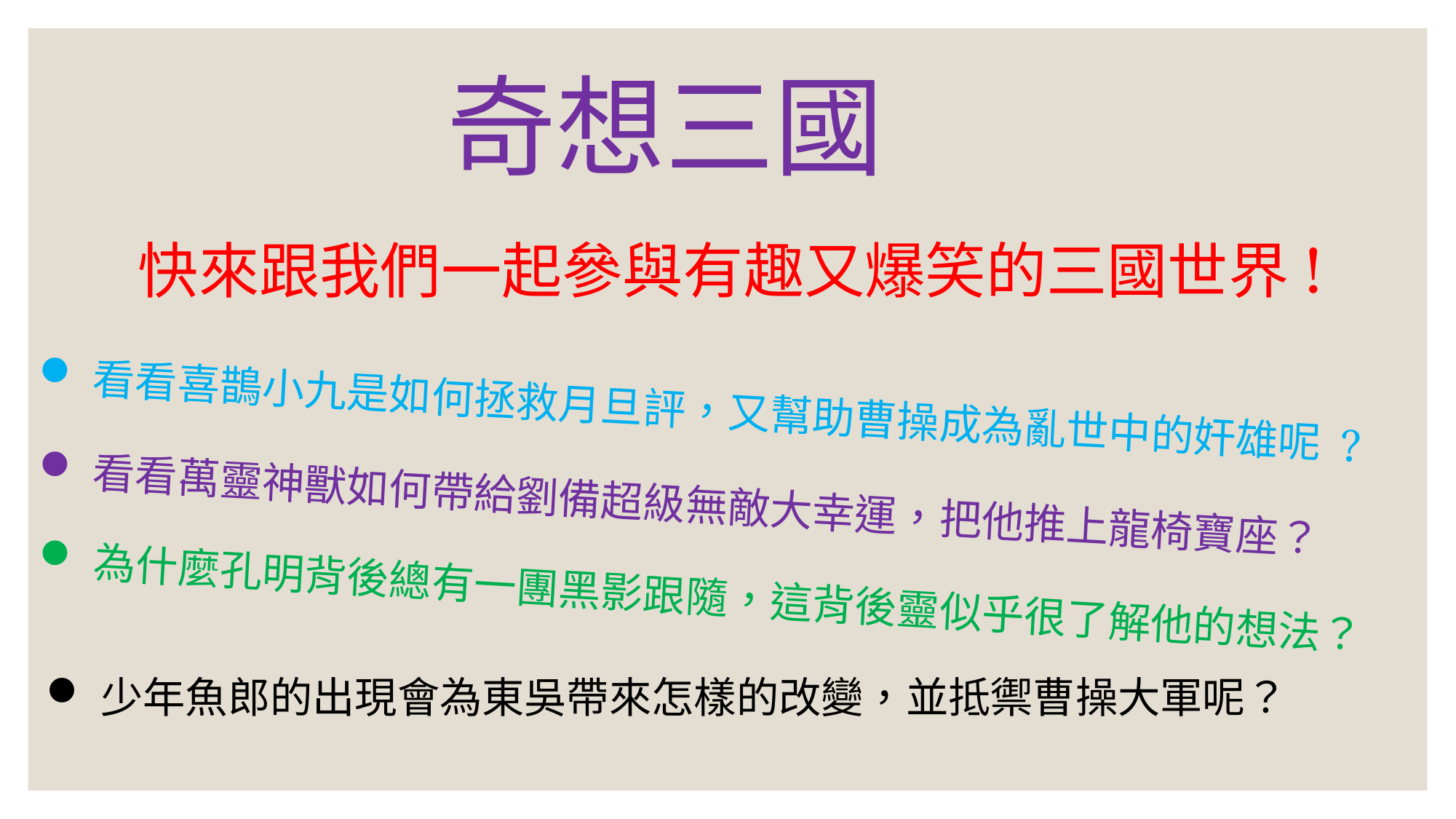

# 奇想三國
快來跟我們一起參與有趣又爆笑的三國世界!

看看喜鵲小九是如何拯救月旦評，又幫助曹操成為亂世中的奸雄呢 ?
看看萬靈神獸如何帶給劉備超級無敵大幸運，把他推上龍椅寶座？
為什麼孔明背後總有一團黑影跟隨，這背後靈似乎很了解他的想法？
少年魚郎的出現會為東吳帶來怎樣的改變，並抵禦曹操大軍呢？